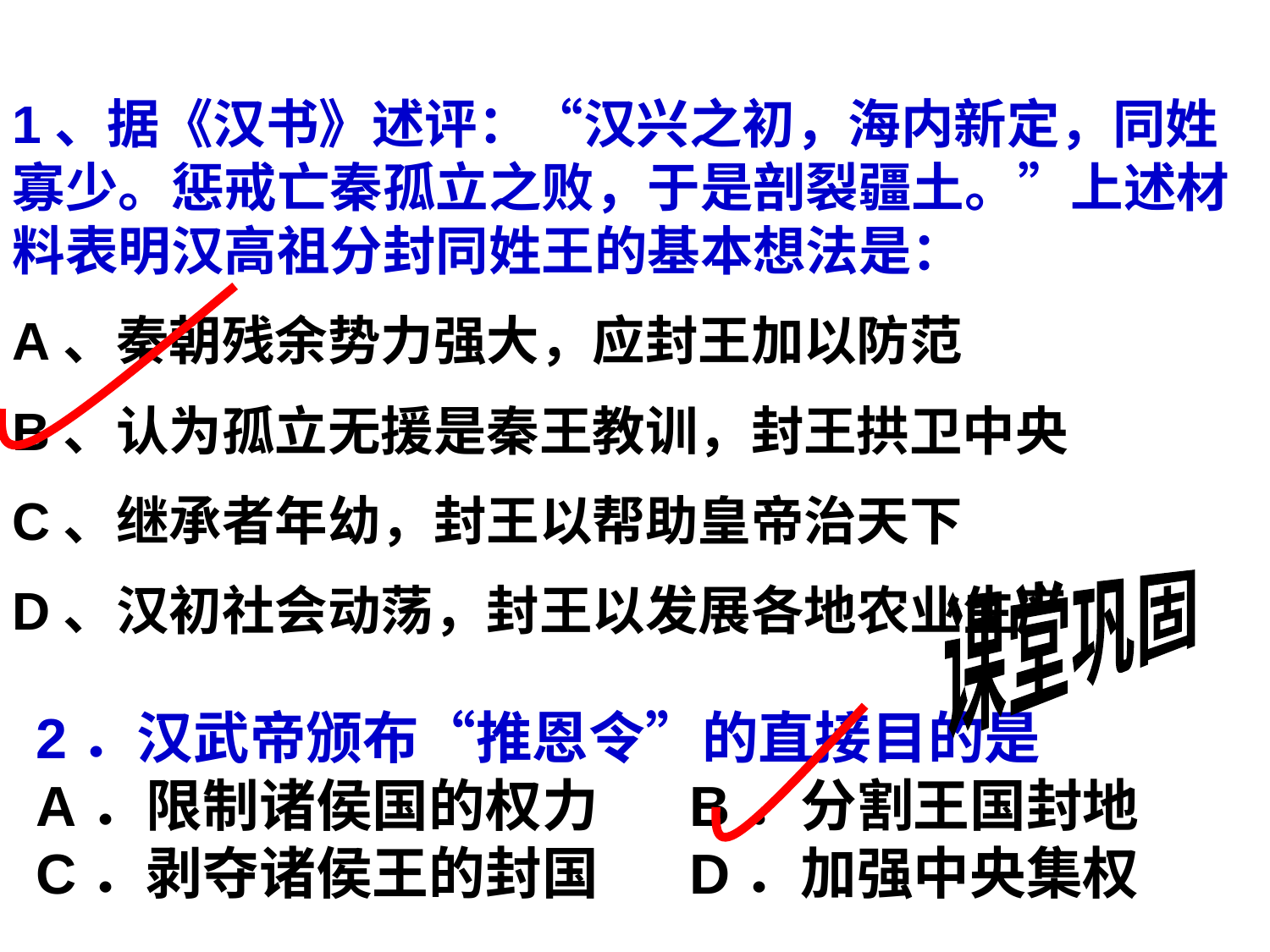

1、据《汉书》述评：“汉兴之初，海内新定，同姓寡少。惩戒亡秦孤立之败，于是剖裂疆土。”上述材料表明汉高祖分封同姓王的基本想法是：
A、秦朝残余势力强大，应封王加以防范
B、认为孤立无援是秦王教训，封王拱卫中央
C、继承者年幼，封王以帮助皇帝治天下
D、汉初社会动荡，封王以发展各地农业生产

课堂巩固
2．汉武帝颁布“推恩令”的直接目的是
A．限制诸侯国的权力      B．分割王国封地
C．剥夺诸侯王的封国      D．加强中央集权